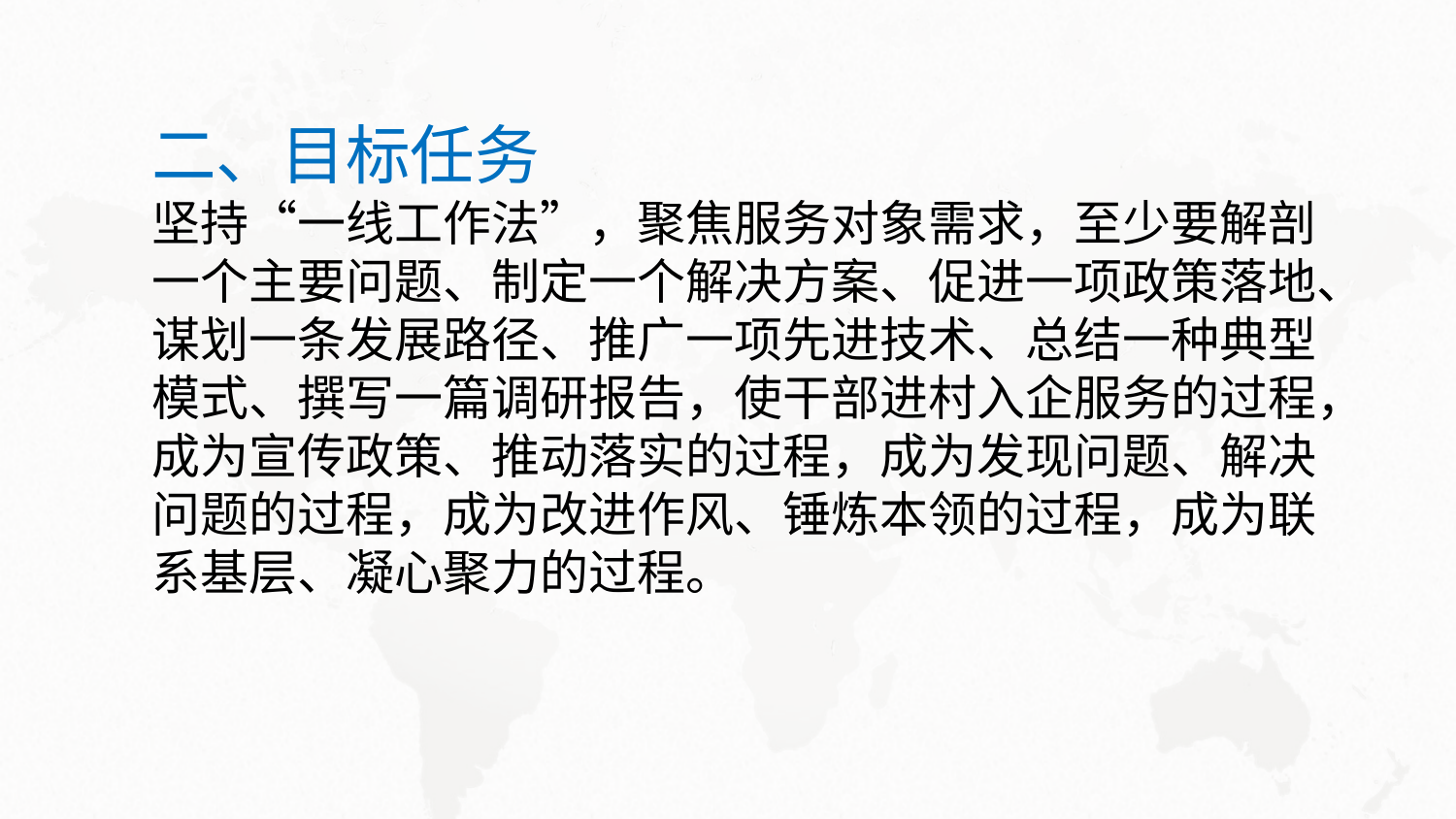

二、目标任务
坚持“一线工作法”，聚焦服务对象需求，至少要解剖一个主要问题、制定一个解决方案、促进一项政策落地、谋划一条发展路径、推广一项先进技术、总结一种典型模式、撰写一篇调研报告，使干部进村入企服务的过程，成为宣传政策、推动落实的过程，成为发现问题、解决问题的过程，成为改进作风、锤炼本领的过程，成为联系基层、凝心聚力的过程。